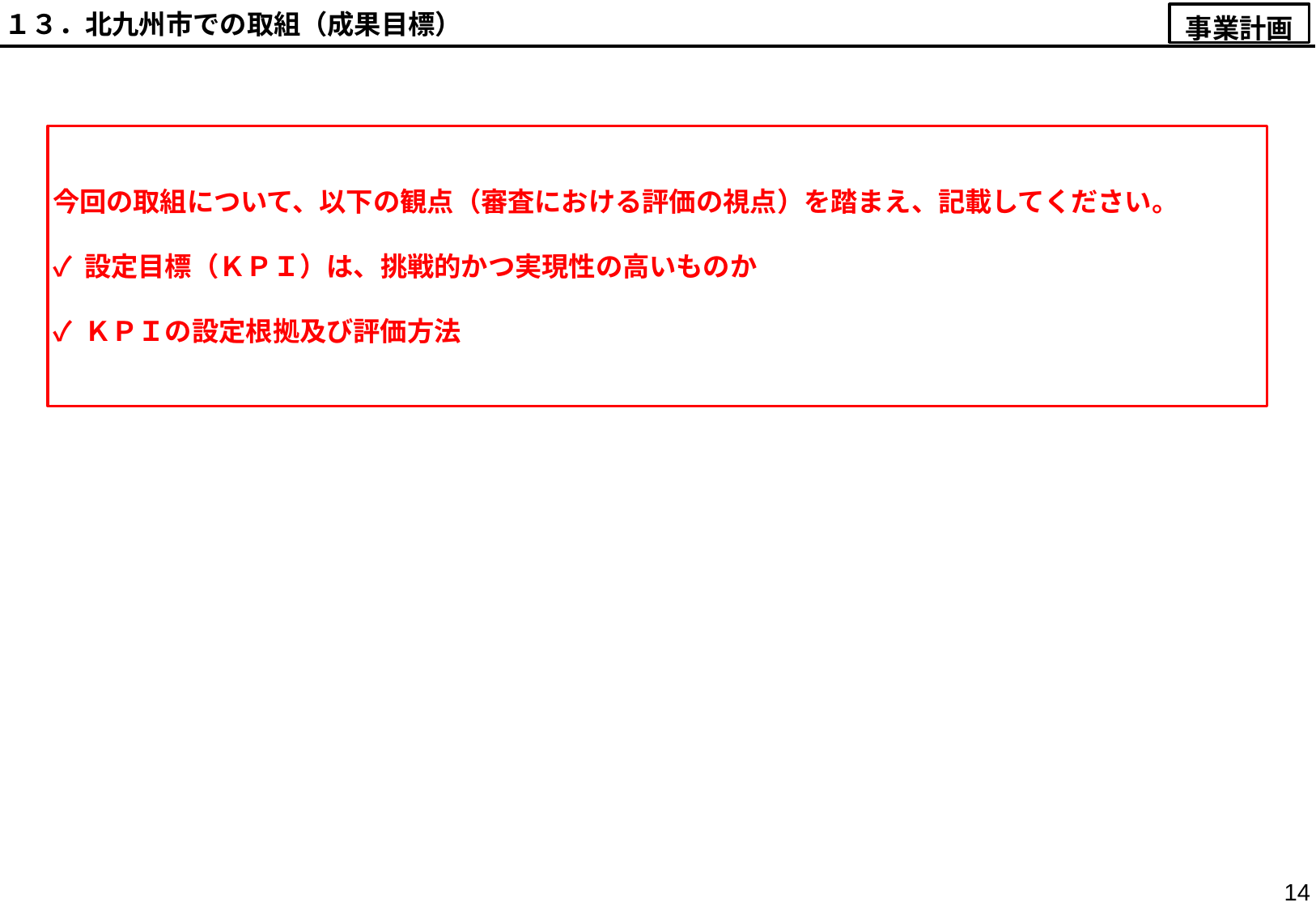

１３．北九州市での取組（成果目標）
事業計画
今回の取組について、以下の観点（審査における評価の視点）を踏まえ、記載してください。

✓ 設定目標（ＫＰＩ）は、挑戦的かつ実現性の高いものか

✓ ＫＰＩの設定根拠及び評価方法
14